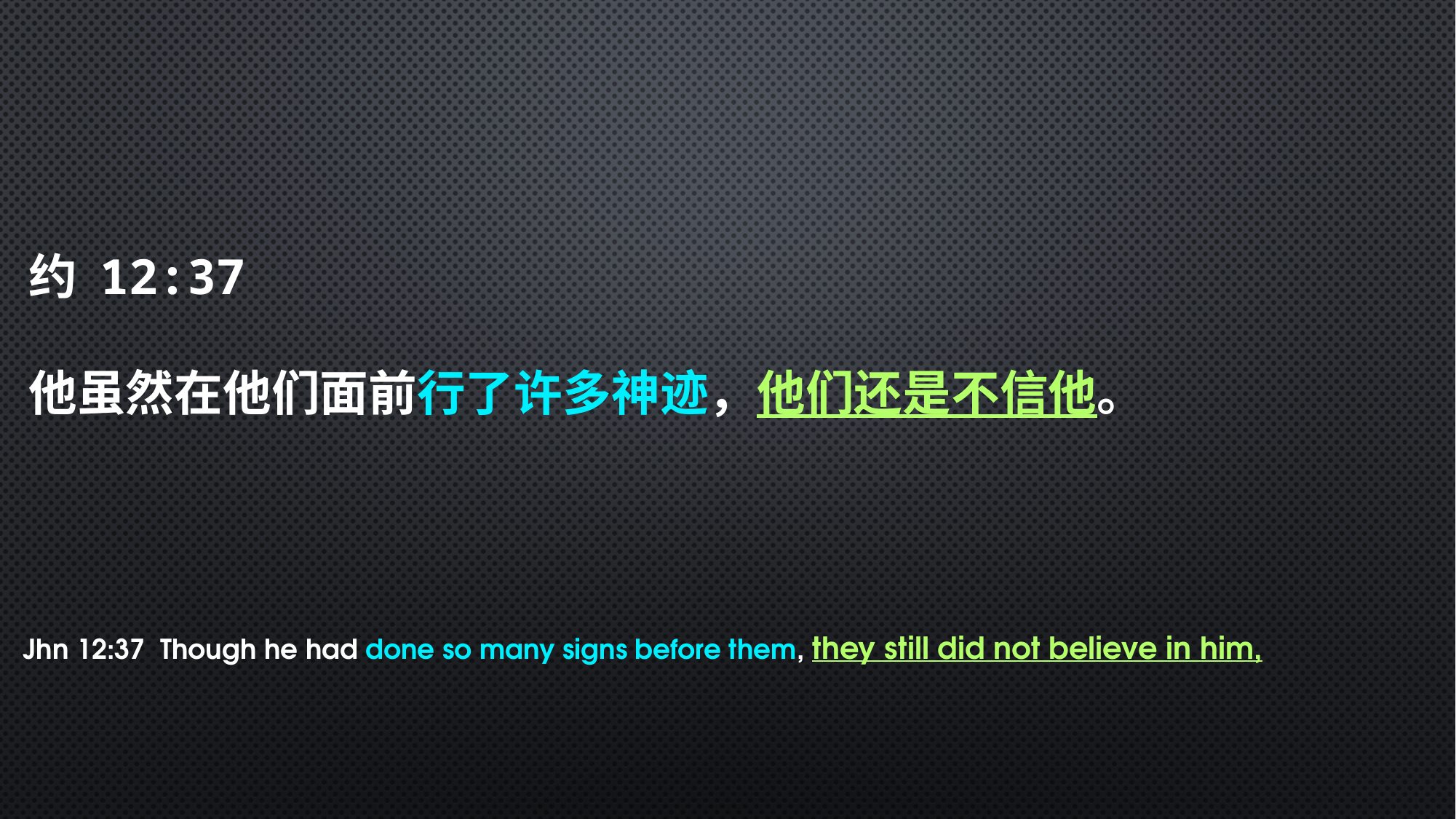

约 12:37

他虽然在他们面前行了许多神迹，他们还是不信他。

Jhn 12:37  Though he had done so many signs before them, they still did not believe in him,